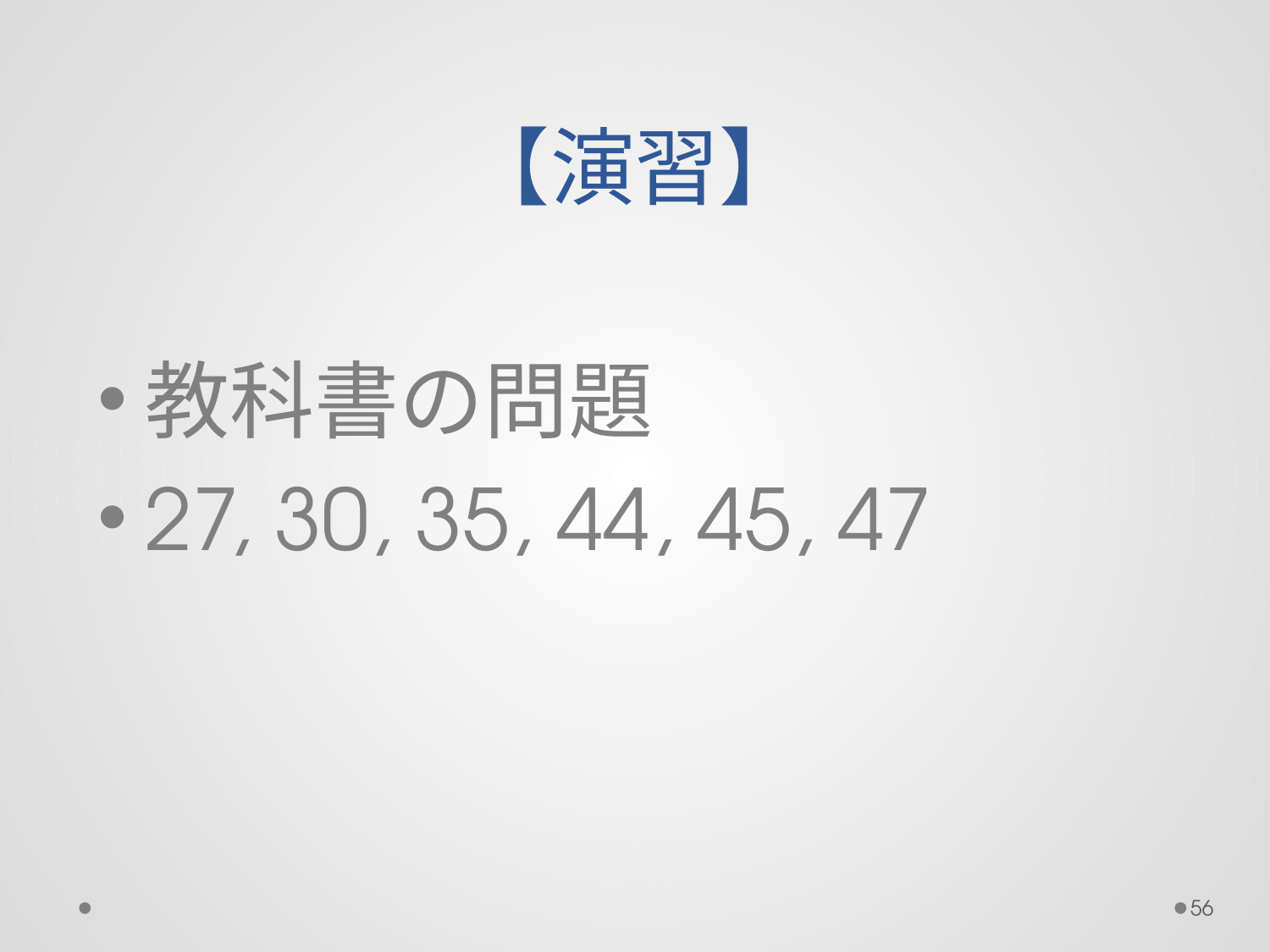

# 【演習】

教科書の問題
27, 30, 35, 44, 45, 47
56